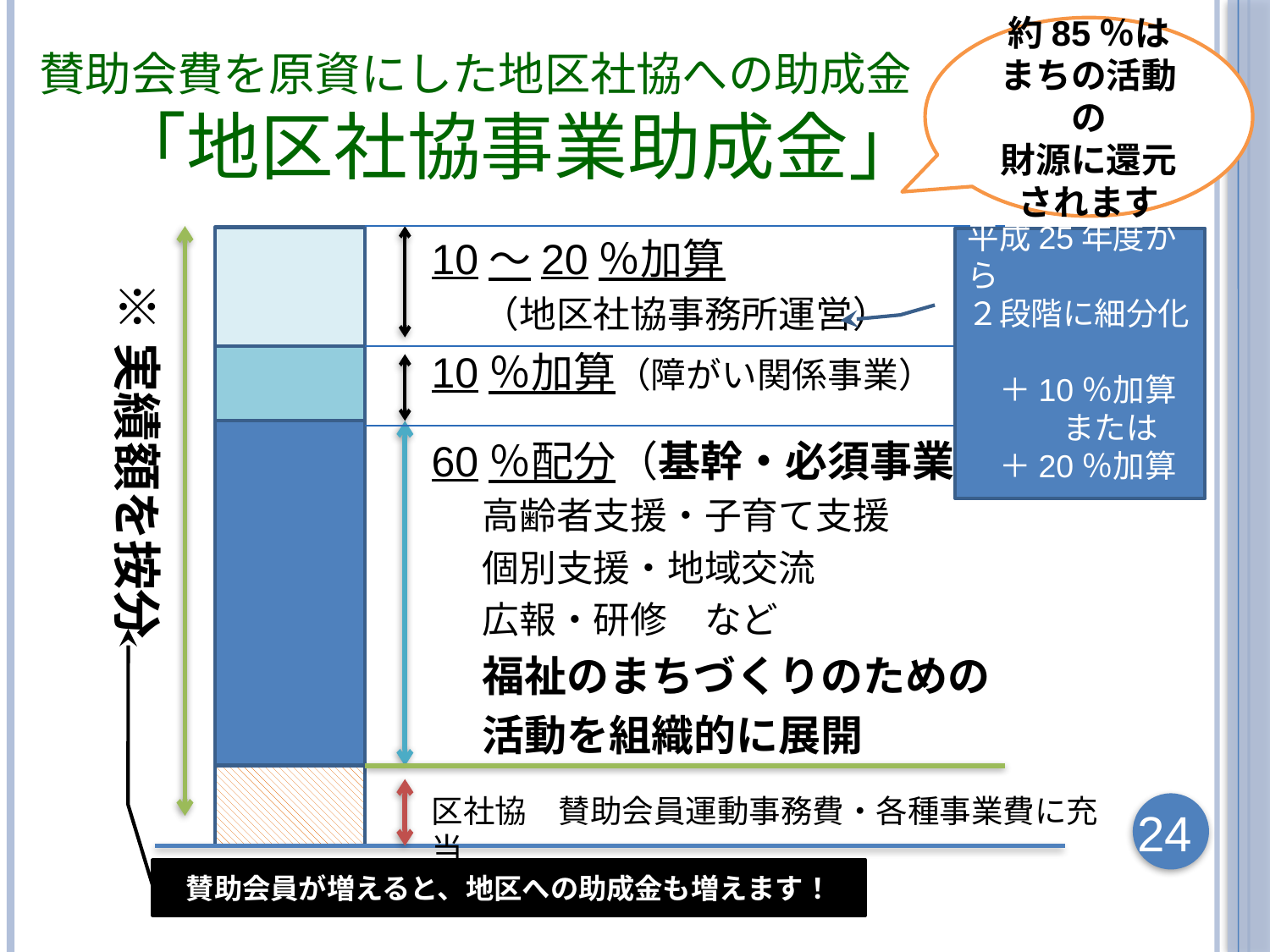

約85％は
まちの活動の
財源に還元
されます
# 賛助会費を原資にした地区社協への助成金 　「地区社協事業助成金」
10～20％加算
（地区社協事務所運営）
10％加算（障がい関係事業）

60％配分（基幹・必須事業）
高齢者支援・子育て支援
個別支援・地域交流
広報・研修　など
福祉のまちづくりのための
活動を組織的に展開

平成25年度から
２段階に細分化

　＋10％加算
　　　または
　＋20％加算

※実績額を按分

区社協　賛助会員運動事務費・各種事業費に充当
24
賛助会員が増えると、地区への助成金も増えます！